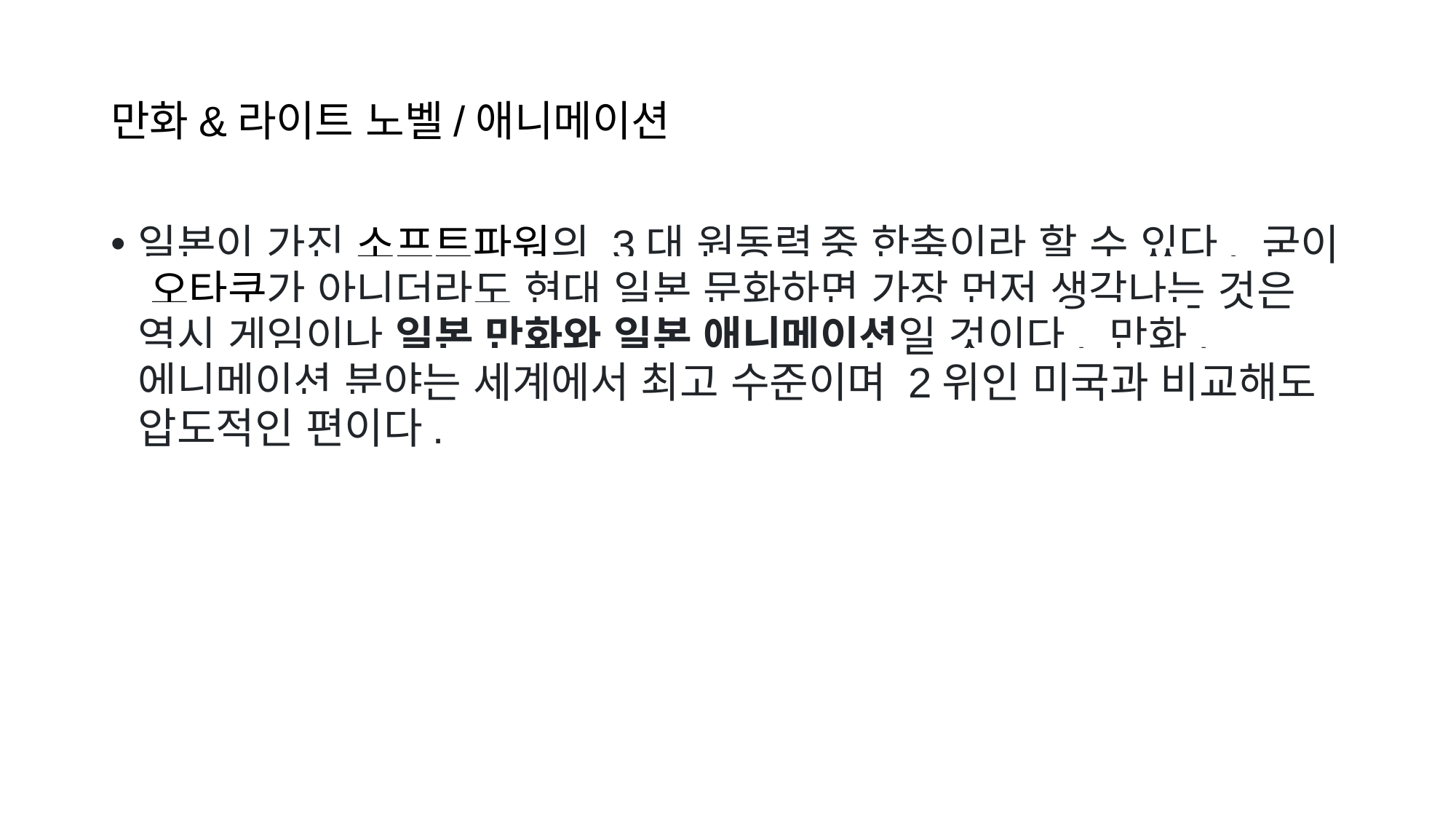

# 만화&라이트 노벨/애니메이션
일본이 가진 소프트파워의 3대 원동력 중 한축이라 할 수 있다. 굳이 오타쿠가 아니더라도 현대 일본 문화하면 가장 먼저 생각나는 것은 역시 게임이나 일본 만화와 일본 애니메이션일 것이다. 만화, 에니메이션 분야는 세계에서 최고 수준이며 2위인 미국과 비교해도 압도적인 편이다.